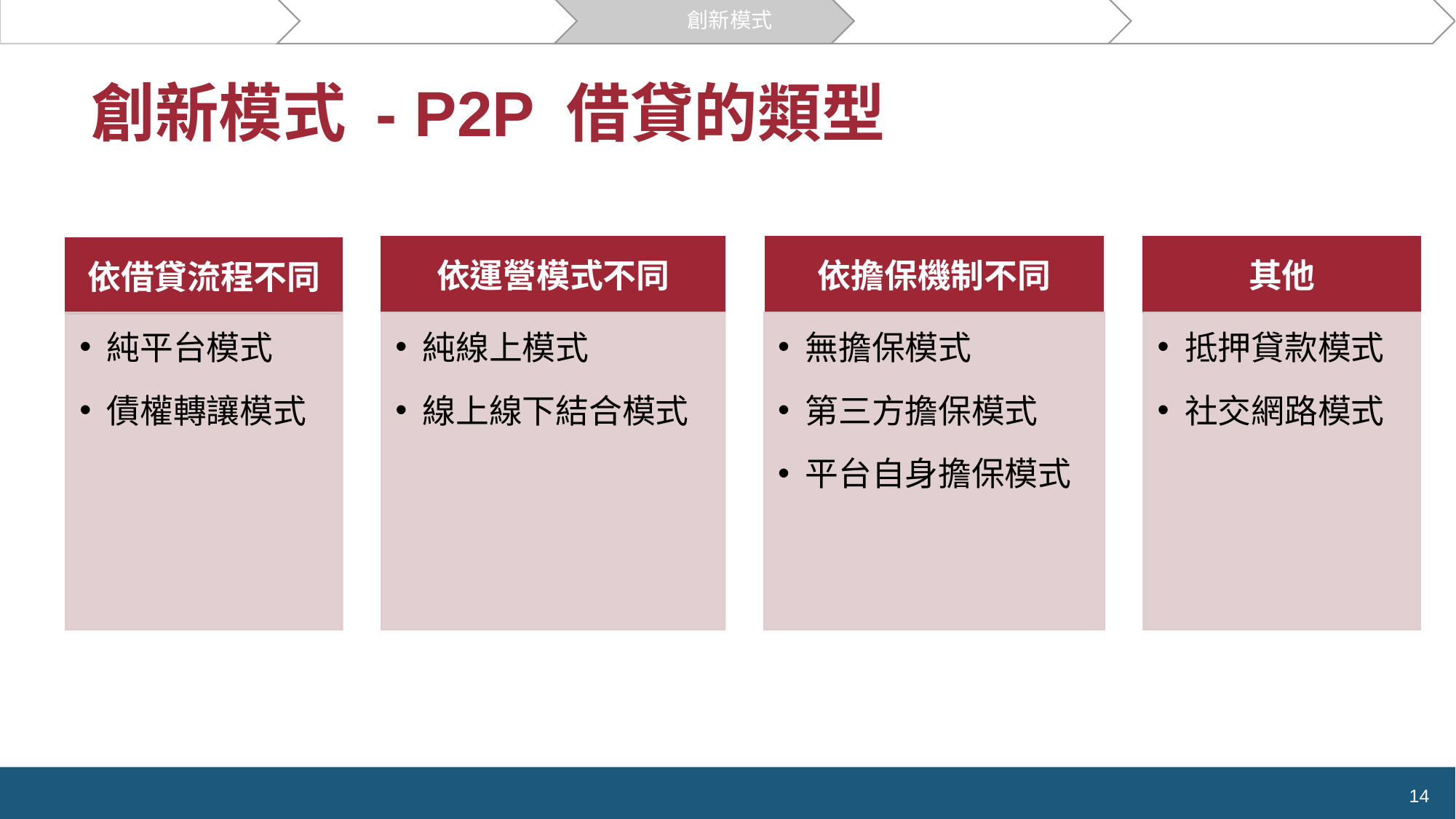

關於貸款

P2P網貸的運作

創新模式

市場與案例

機會與挑戰
# 創新模式 - P2P 借貸的類型

依運營模式不同

依擔保機制不同

其他

依借貸流程不同

純平台模式
債權轉讓模式

純線上模式
線上線下結合模式

無擔保模式
第三方擔保模式
平台自身擔保模式

抵押貸款模式
社交網路模式

14